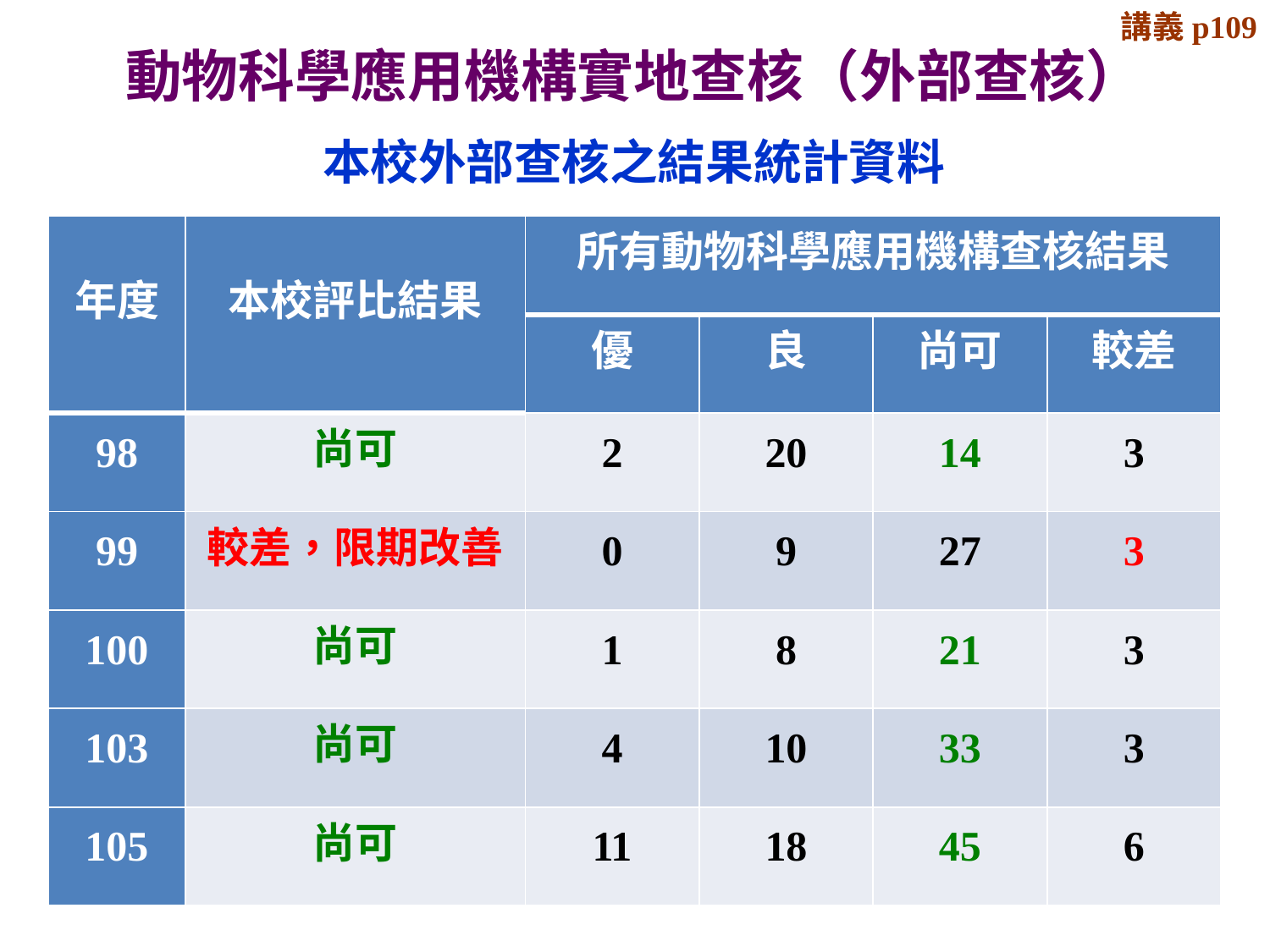

講義p109
# 動物科學應用機構實地查核（外部查核）
本校外部查核之結果統計資料
| 年度 | 本校評比結果 | 所有動物科學應用機構查核結果 |  |  |  |
| --- | --- | --- | --- | --- | --- |
|  |  | 優 | 良 | 尚可 | 較差 |
| 98 | 尚可 | 2 | 20 | 14 | 3 |
| 99 | 較差，限期改善 | 0 | 9 | 27 | 3 |
| 100 | 尚可 | 1 | 8 | 21 | 3 |
| 103 | 尚可 | 4 | 10 | 33 | 3 |
| 105 | 尚可 | 11 | 18 | 45 | 6 |